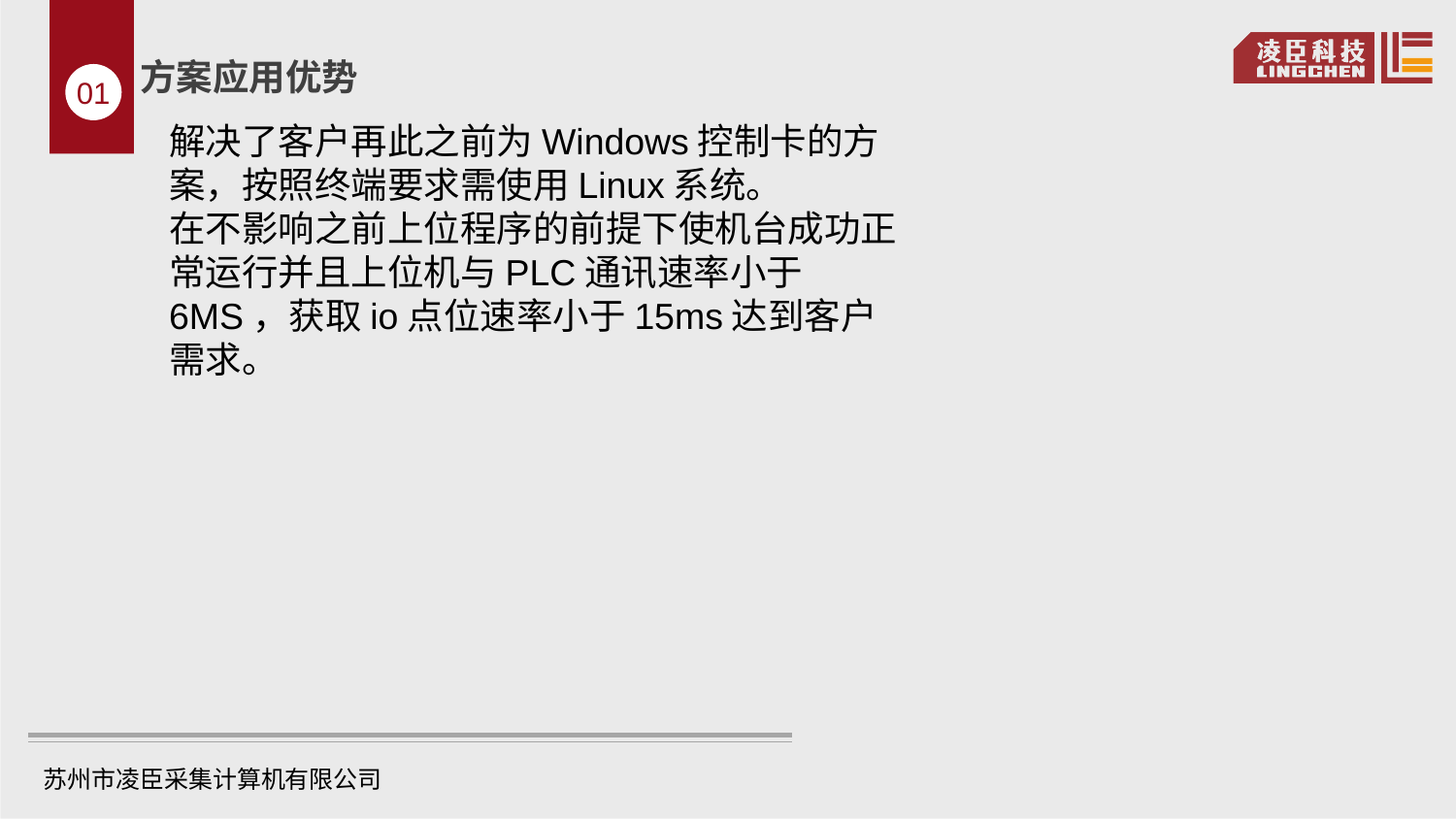

方案应用优势

01
解决了客户再此之前为Windows控制卡的方案，按照终端要求需使用Linux系统。
在不影响之前上位程序的前提下使机台成功正常运行并且上位机与PLC通讯速率小于6MS，获取io点位速率小于15ms达到客户需求。